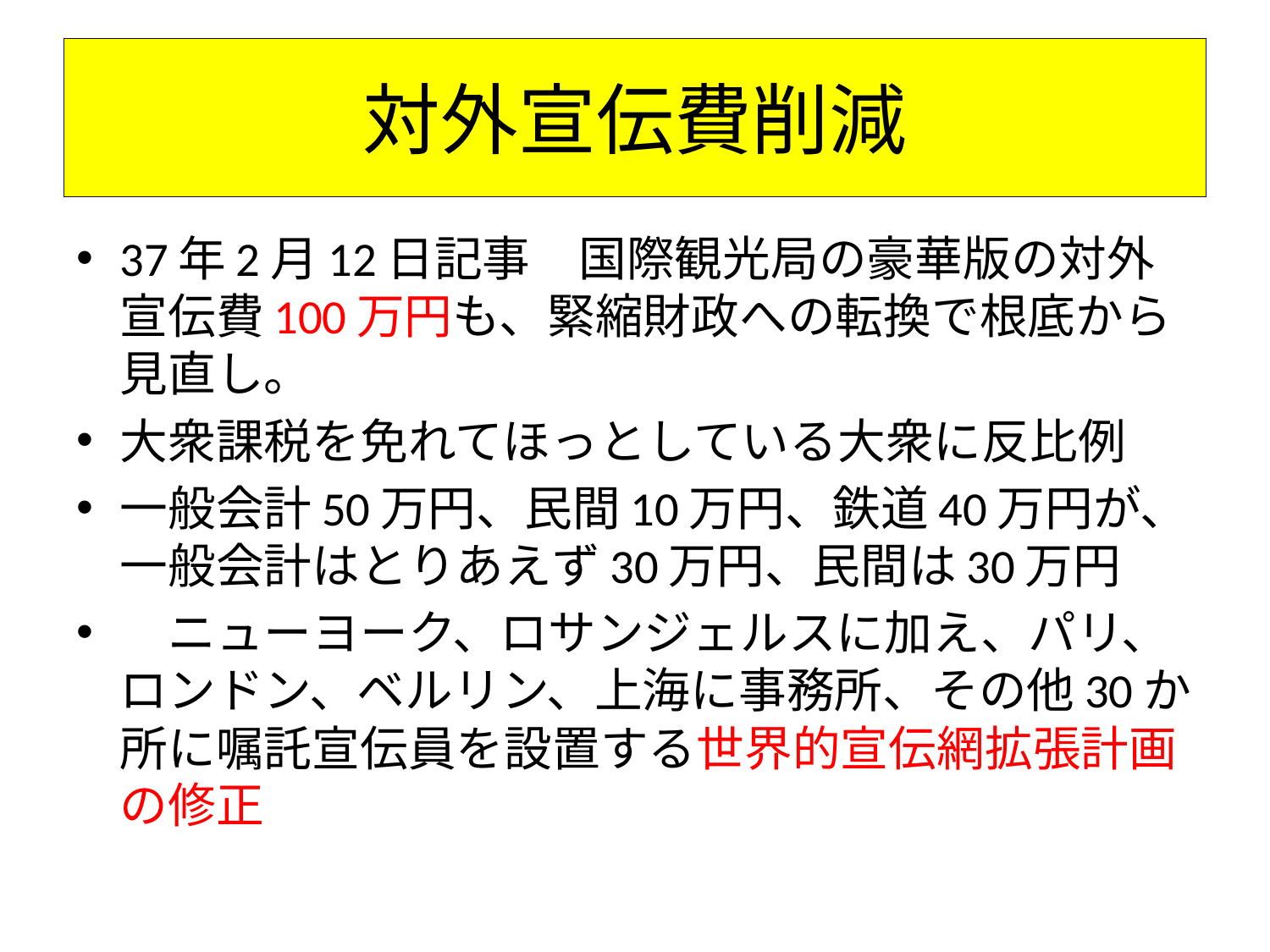

# 対外宣伝費削減
37年2月12日記事　国際観光局の豪華版の対外宣伝費100万円も、緊縮財政への転換で根底から見直し。
大衆課税を免れてほっとしている大衆に反比例
一般会計50万円、民間10万円、鉄道40万円が、一般会計はとりあえず30万円、民間は30万円
　ニューヨーク、ロサンジェルスに加え、パリ、ロンドン、ベルリン、上海に事務所、その他30か所に嘱託宣伝員を設置する世界的宣伝網拡張計画の修正